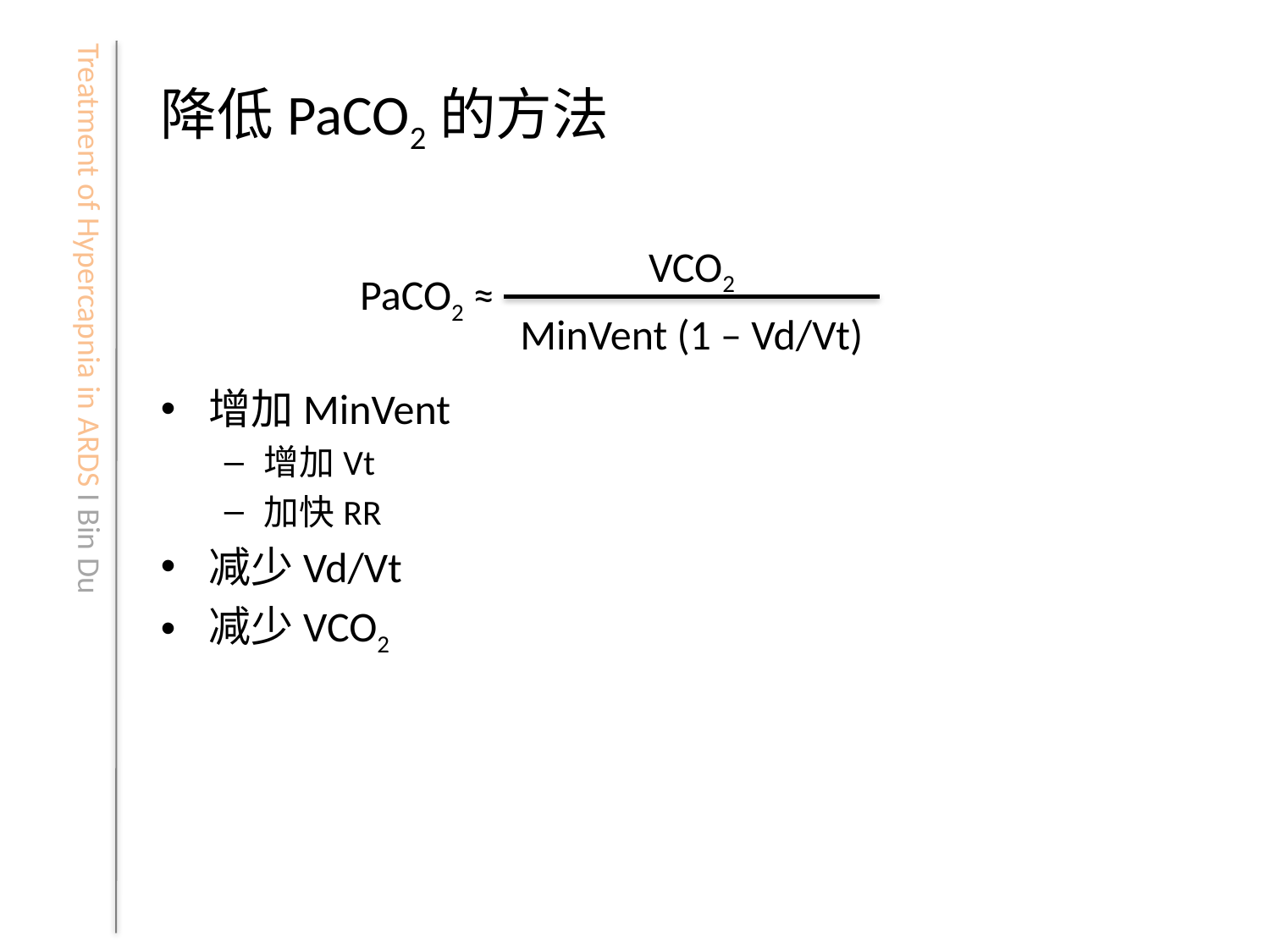

# 降低PaCO2的方法
VCO2
MinVent (1 – Vd/Vt)
PaCO2 ≈
增加MinVent
增加Vt
加快RR
减少Vd/Vt
减少VCO2